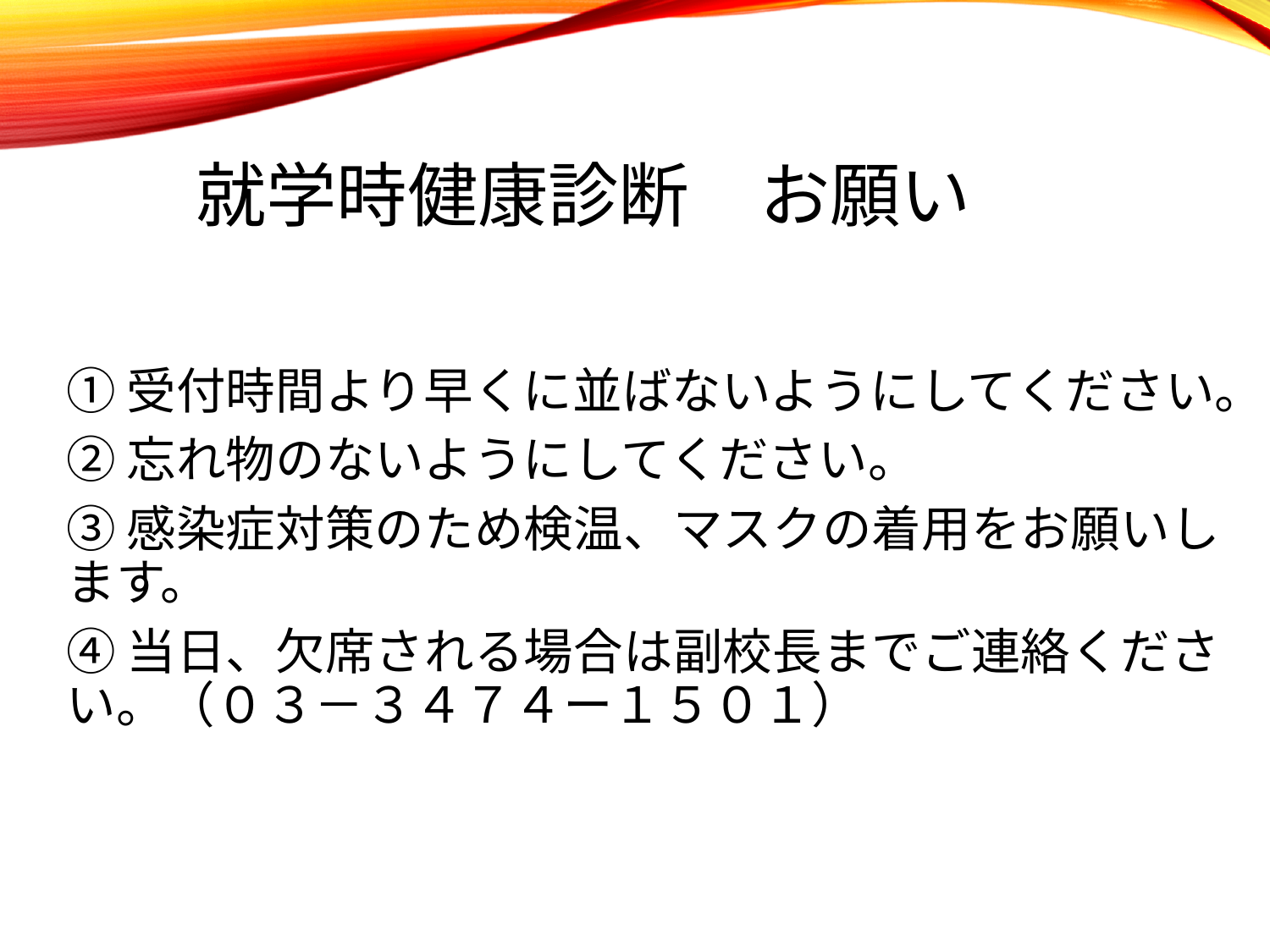

就学時健康診断　お願い
①受付時間より早くに並ばないようにしてください。
②忘れ物のないようにしてください。
③感染症対策のため検温、マスクの着用をお願いします。
④当日、欠席される場合は副校長までご連絡ください。（０３－３４７４ー１５０１）